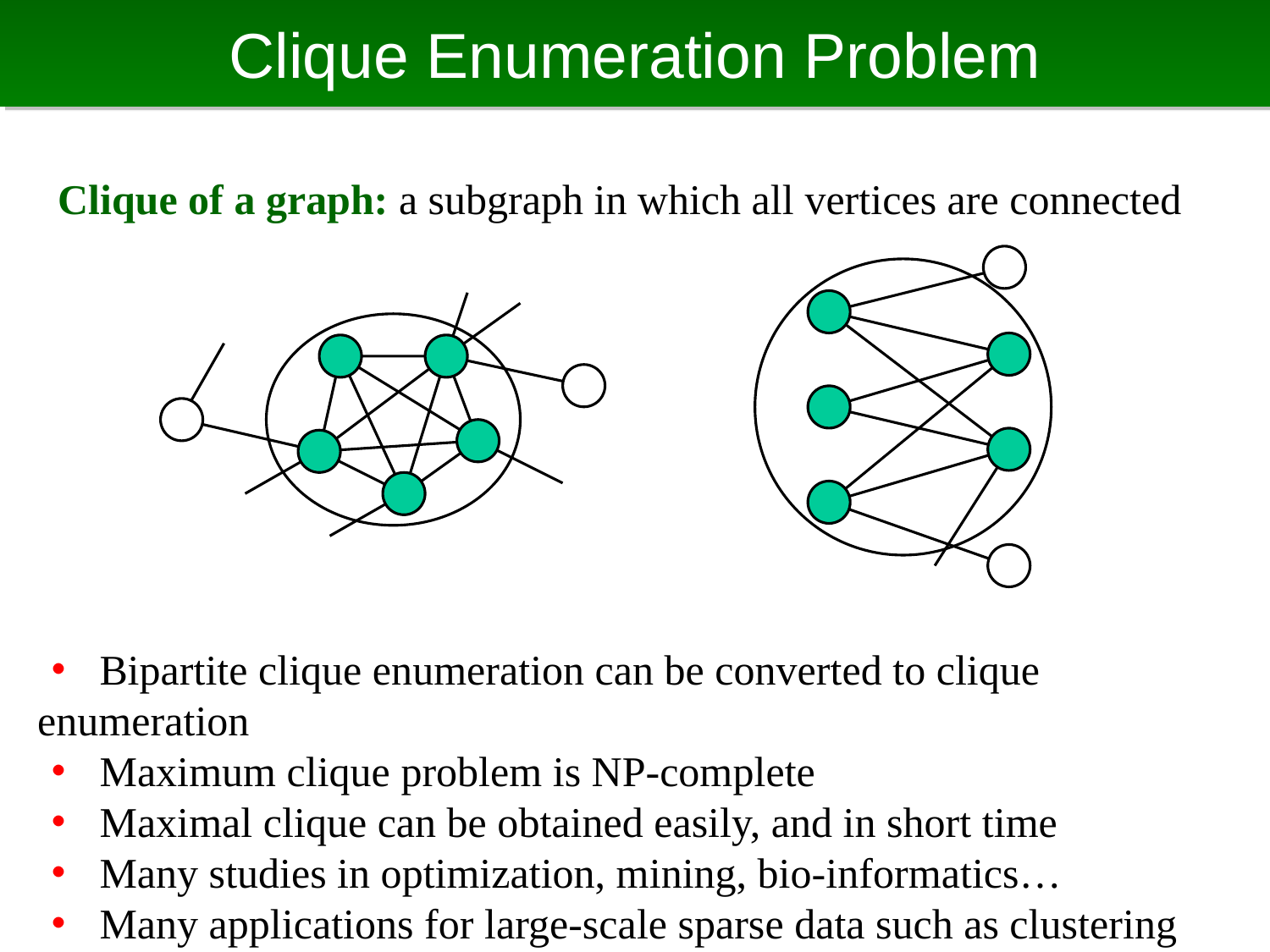

# Clique Enumeration Problem
Clique of a graph: a subgraph in which all vertices are connected

・ Bipartite clique enumeration can be converted to clique enumeration
・ Maximum clique problem is NP-complete
・ Maximal clique can be obtained easily, and in short time
・ Many studies in optimization, mining, bio-informatics…
・ Many applications for large-scale sparse data such as clustering